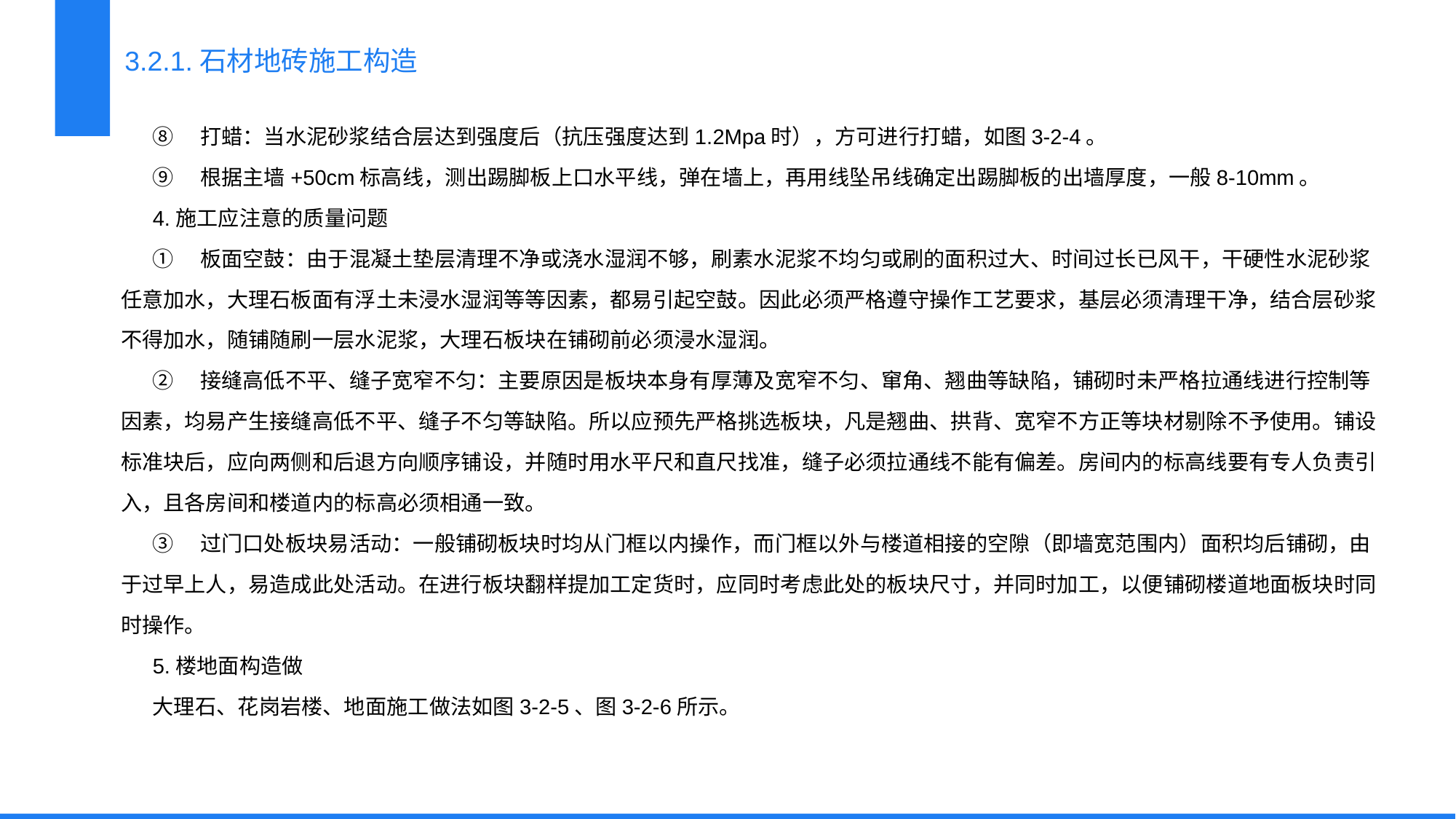

3.2.1.石材地砖施工构造

⑧　打蜡：当水泥砂浆结合层达到强度后（抗压强度达到1.2Mpa时），方可进行打蜡，如图3-2-4。
⑨　根据主墙+50cm标高线，测出踢脚板上口水平线，弹在墙上，再用线坠吊线确定出踢脚板的出墙厚度，一般8-10mm。
4.施工应注意的质量问题
①　板面空鼓：由于混凝土垫层清理不净或浇水湿润不够，刷素水泥浆不均匀或刷的面积过大、时间过长已风干，干硬性水泥砂浆任意加水，大理石板面有浮土未浸水湿润等等因素，都易引起空鼓。因此必须严格遵守操作工艺要求，基层必须清理干净，结合层砂浆不得加水，随铺随刷一层水泥浆，大理石板块在铺砌前必须浸水湿润。
②　接缝高低不平、缝子宽窄不匀：主要原因是板块本身有厚薄及宽窄不匀、窜角、翘曲等缺陷，铺砌时未严格拉通线进行控制等因素，均易产生接缝高低不平、缝子不匀等缺陷。所以应预先严格挑选板块，凡是翘曲、拱背、宽窄不方正等块材剔除不予使用。铺设标准块后，应向两侧和后退方向顺序铺设，并随时用水平尺和直尺找准，缝子必须拉通线不能有偏差。房间内的标高线要有专人负责引入，且各房间和楼道内的标高必须相通一致。
③　过门口处板块易活动：一般铺砌板块时均从门框以内操作，而门框以外与楼道相接的空隙（即墙宽范围内）面积均后铺砌，由于过早上人，易造成此处活动。在进行板块翻样提加工定货时，应同时考虑此处的板块尺寸，并同时加工，以便铺砌楼道地面板块时同时操作。
5.楼地面构造做
大理石、花岗岩楼、地面施工做法如图3-2-5、图3-2-6所示。